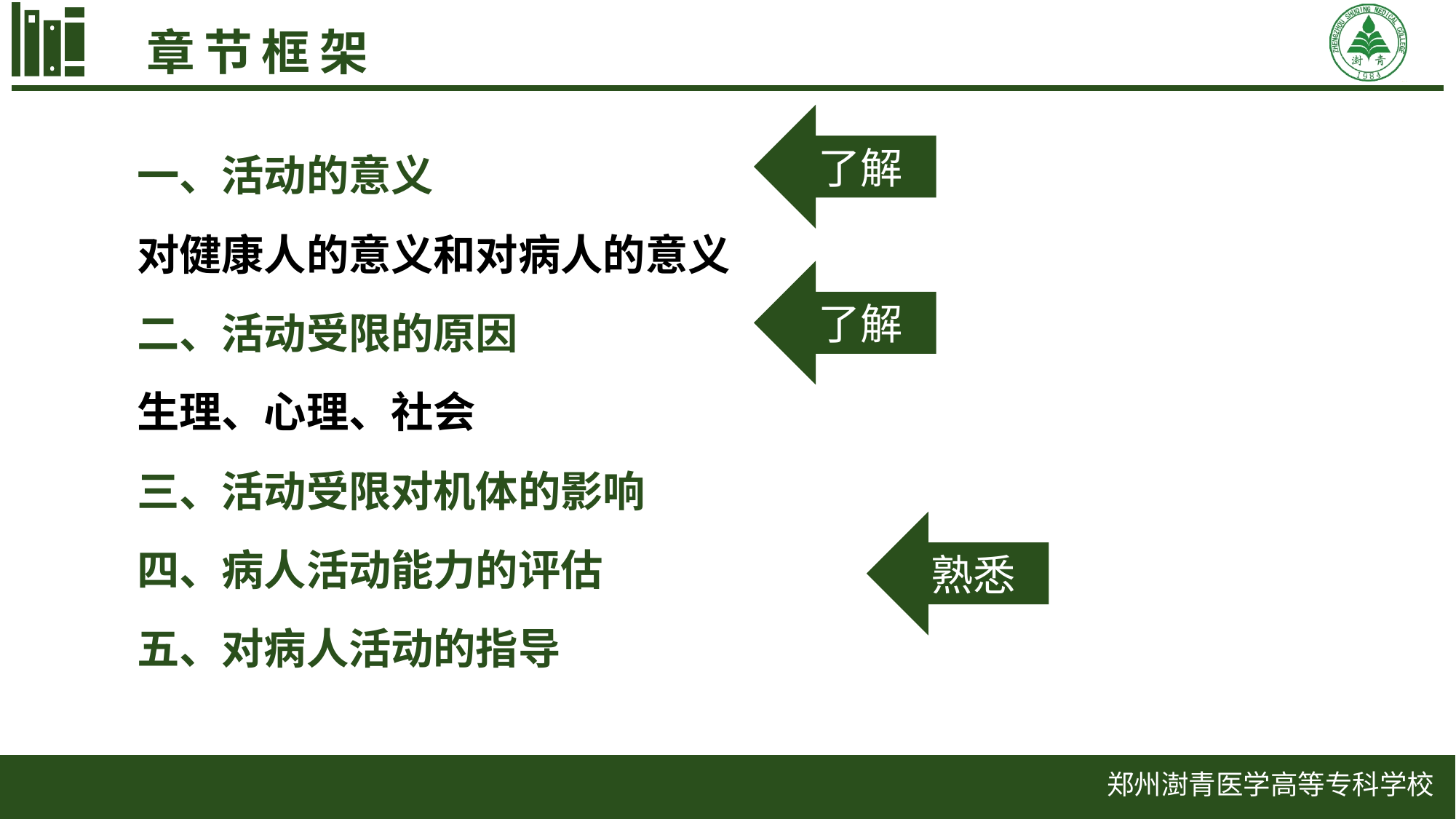

章节框架
了解
一、活动的意义
对健康人的意义和对病人的意义
二、活动受限的原因
生理、心理、社会
三、活动受限对机体的影响
四、病人活动能力的评估
五、对病人活动的指导
了解
熟悉
郑州澍青医学高等专科学校